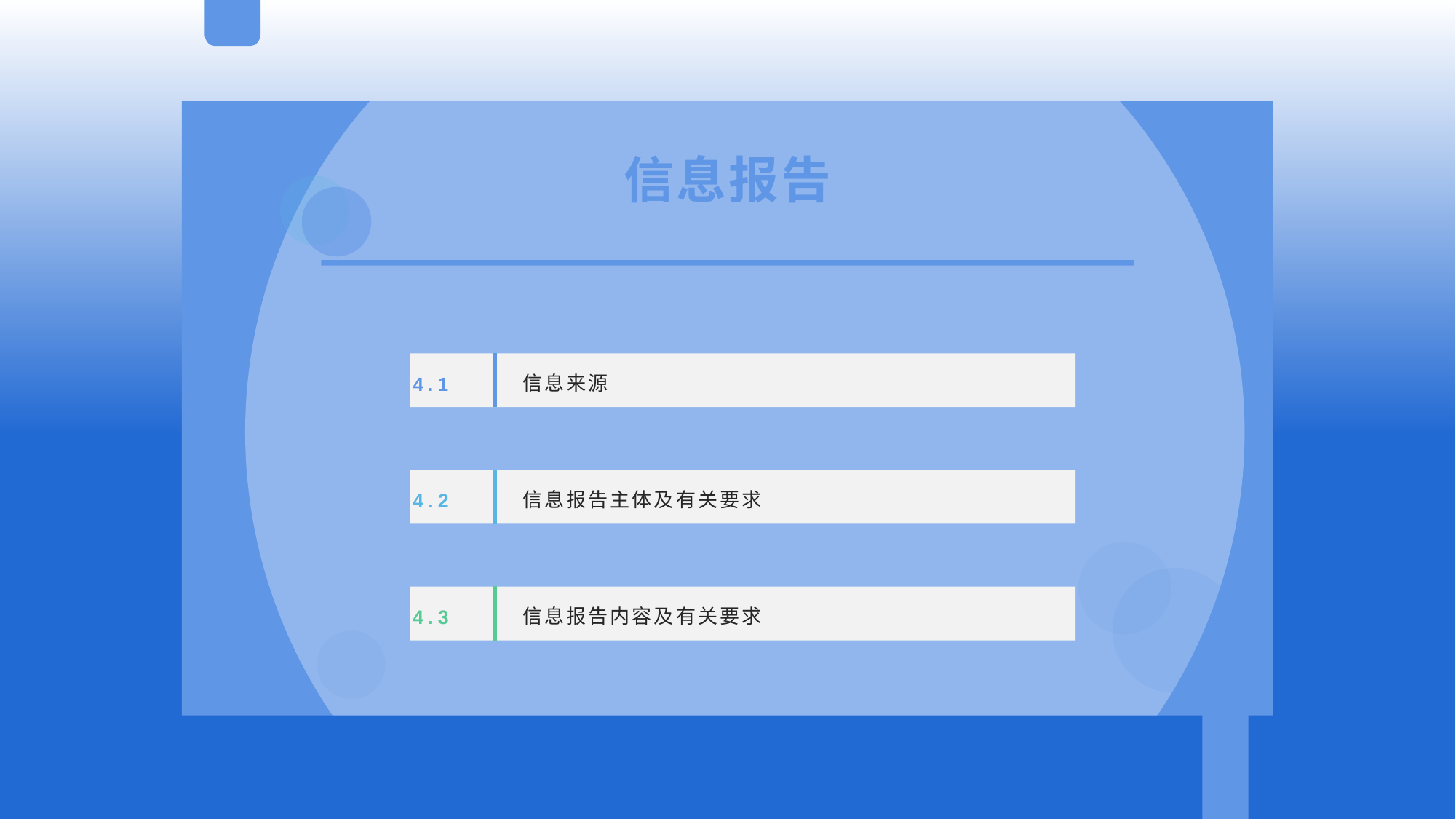

信息报告

信息来源

4.1
信息报告主体及有关要求

4.2

信息报告内容及有关要求

4.3